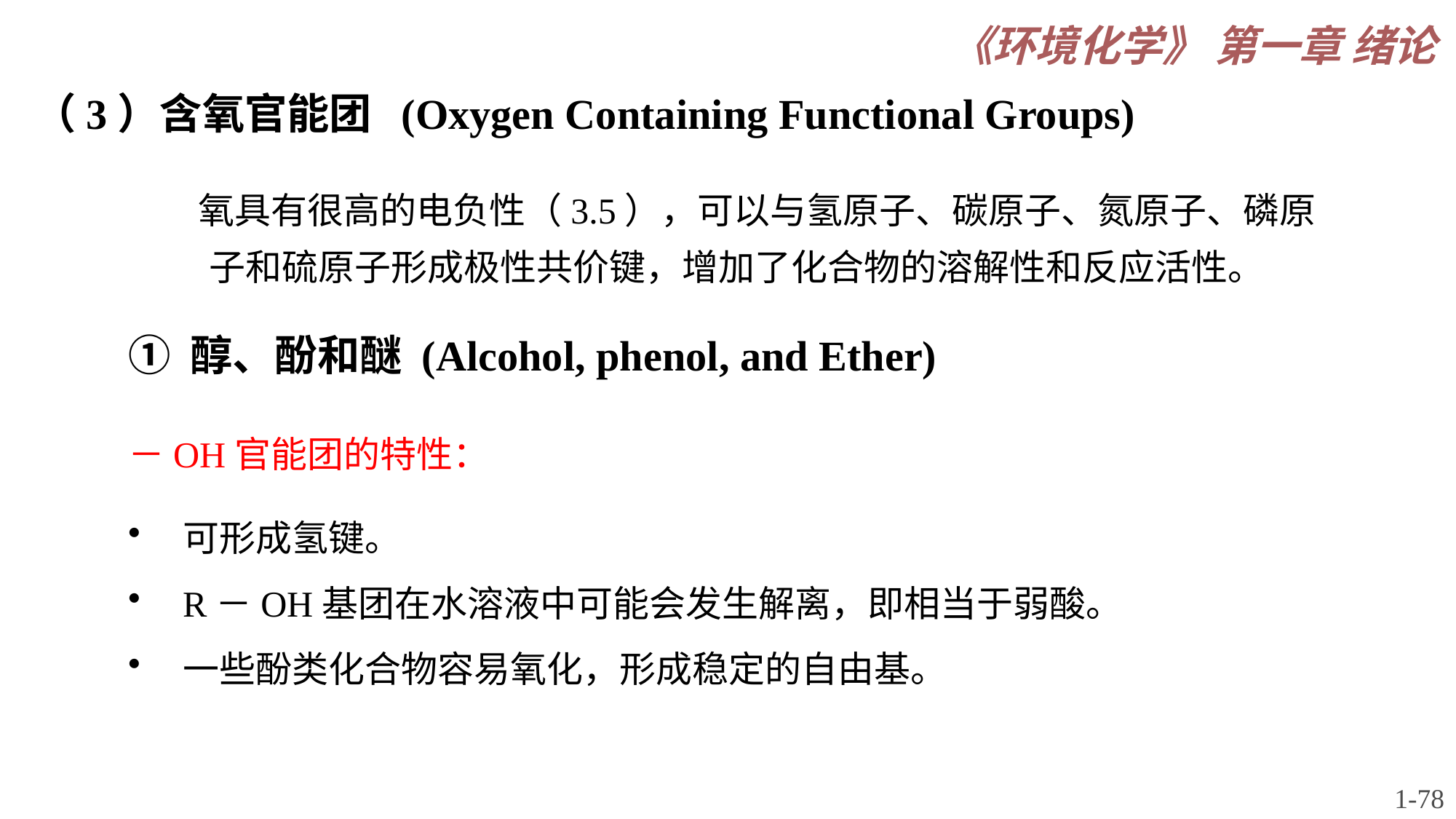

《环境化学》 第一章 绪论
（3）含氧官能团  (Oxygen Containing Functional Groups)
    氧具有很高的电负性（3.5），可以与氢原子、碳原子、氮原子、磷原子和硫原子形成极性共价键，增加了化合物的溶解性和反应活性。
① 醇、酚和醚 (Alcohol, phenol, and Ether)
－OH官能团的特性：
可形成氢键。
R－OH基团在水溶液中可能会发生解离，即相当于弱酸。
一些酚类化合物容易氧化，形成稳定的自由基。
1-78